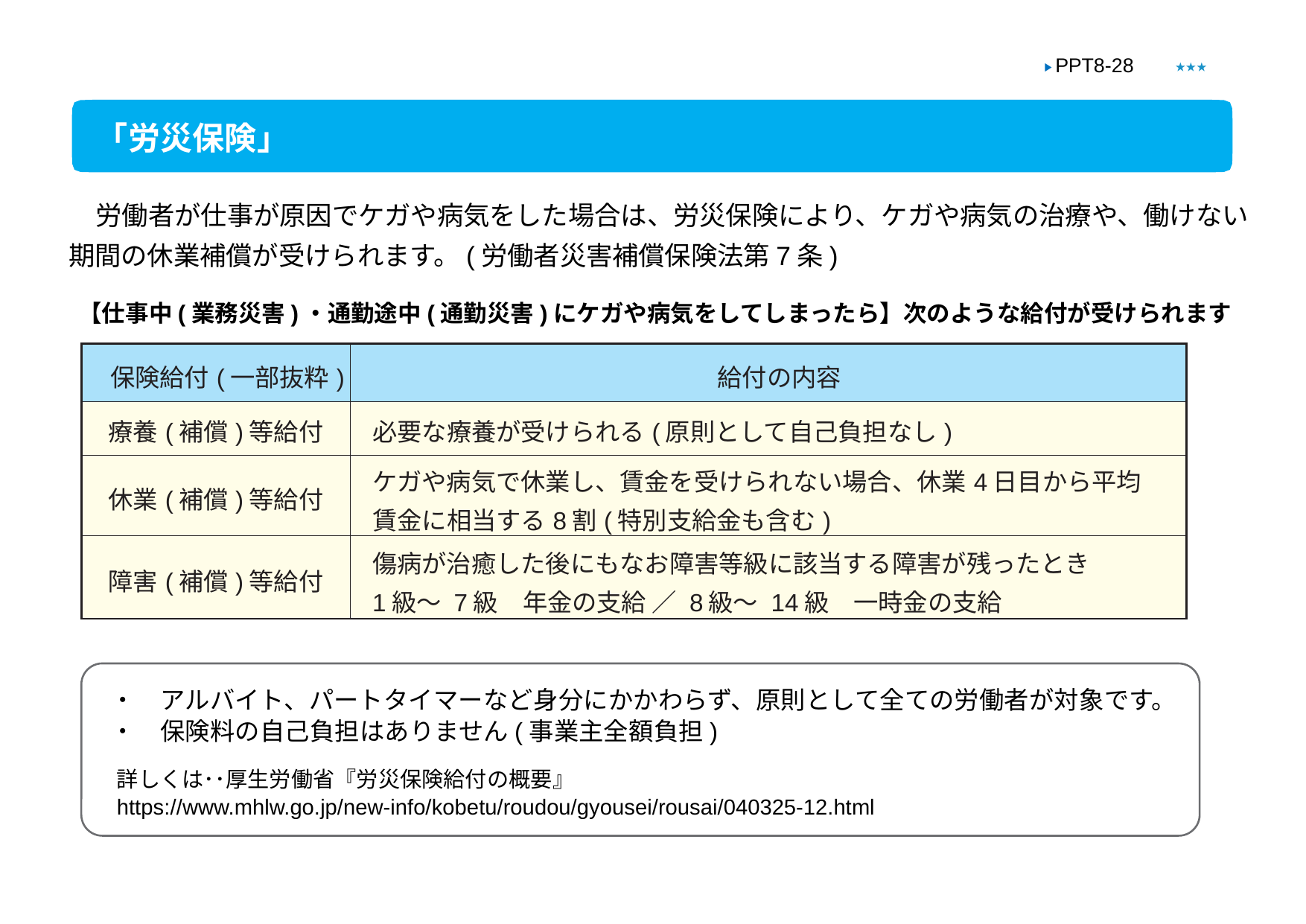

★★★
▶ PPT8-28

「労災保険」
　労働者が仕事が原因でケガや病気をした場合は、労災保険により、ケガや病気の治療や、働けない期間の休業補償が受けられます。(労働者災害補償保険法第7条)
　【仕事中(業務災害)・通勤途中(通勤災害)にケガや病気をしてしまったら】次のような給付が受けられます
| 保険給付(一部抜粋) | 給付の内容 |
| --- | --- |
| 療養(補償)等給付 | 必要な療養が受けられる(原則として自己負担なし) |
| 休業(補償)等給付 | ケガや病気で休業し、賃金を受けられない場合、休業4日目から平均賃金に相当する8割(特別支給金も含む) |
| 障害(補償)等給付 | 傷病が治癒した後にもなお障害等級に該当する障害が残ったとき 1級～ 7級　年金の支給 ／ 8級～ 14級　一時金の支給 |

・　アルバイト、パートタイマーなど身分にかかわらず、原則として全ての労働者が対象です。
・　保険料の自己負担はありません(事業主全額負担)
詳しくは･･厚生労働省『労災保険給付の概要』
https://www.mhlw.go.jp/new-info/kobetu/roudou/gyousei/rousai/040325-12.html